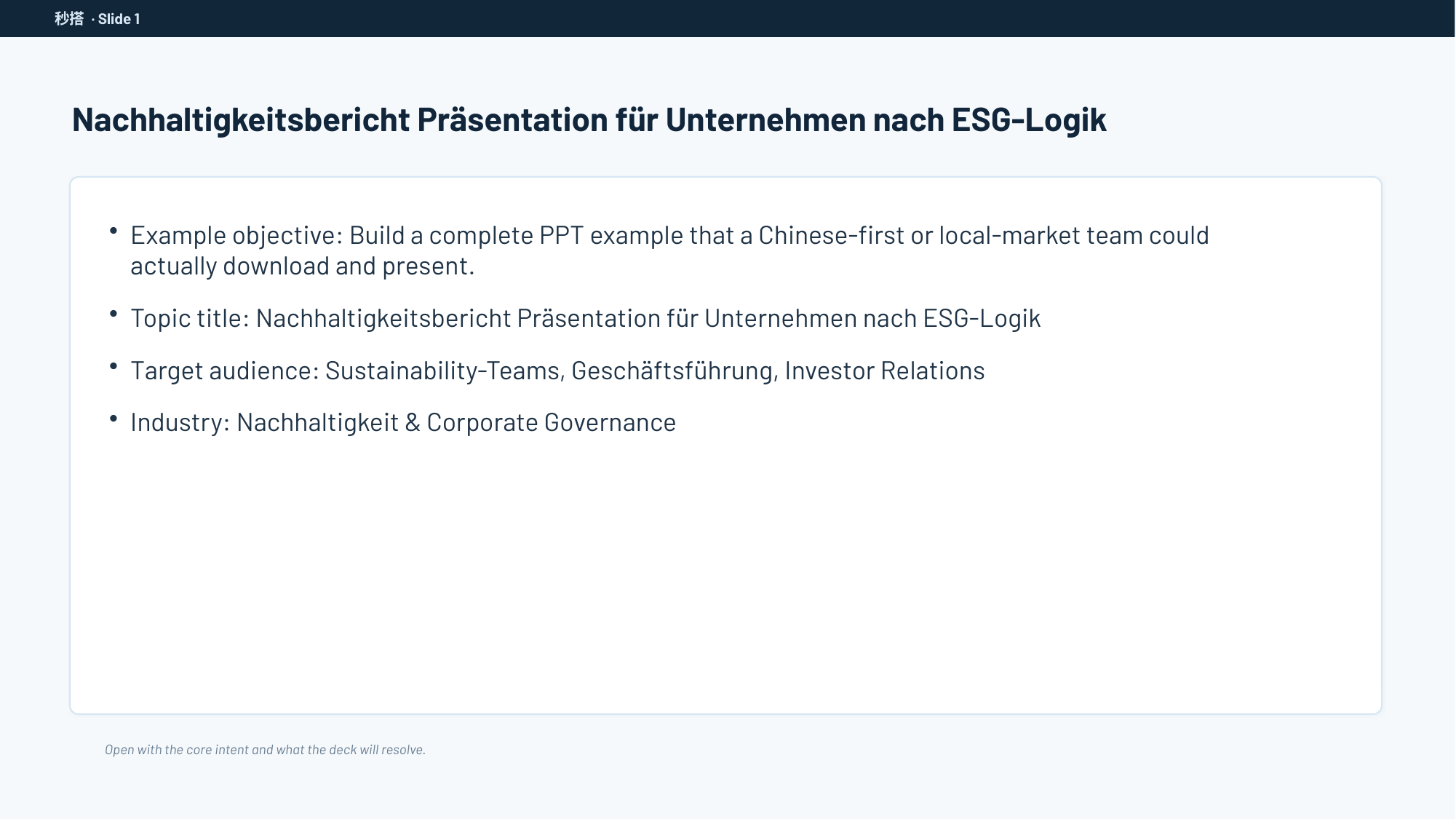

秒搭 · Slide 1
Nachhaltigkeitsbericht Präsentation für Unternehmen nach ESG-Logik

Example objective: Build a complete PPT example that a Chinese-first or local-market team could actually download and present.
Topic title: Nachhaltigkeitsbericht Präsentation für Unternehmen nach ESG-Logik
Target audience: Sustainability-Teams, Geschäftsführung, Investor Relations
Industry: Nachhaltigkeit & Corporate Governance
Open with the core intent and what the deck will resolve.